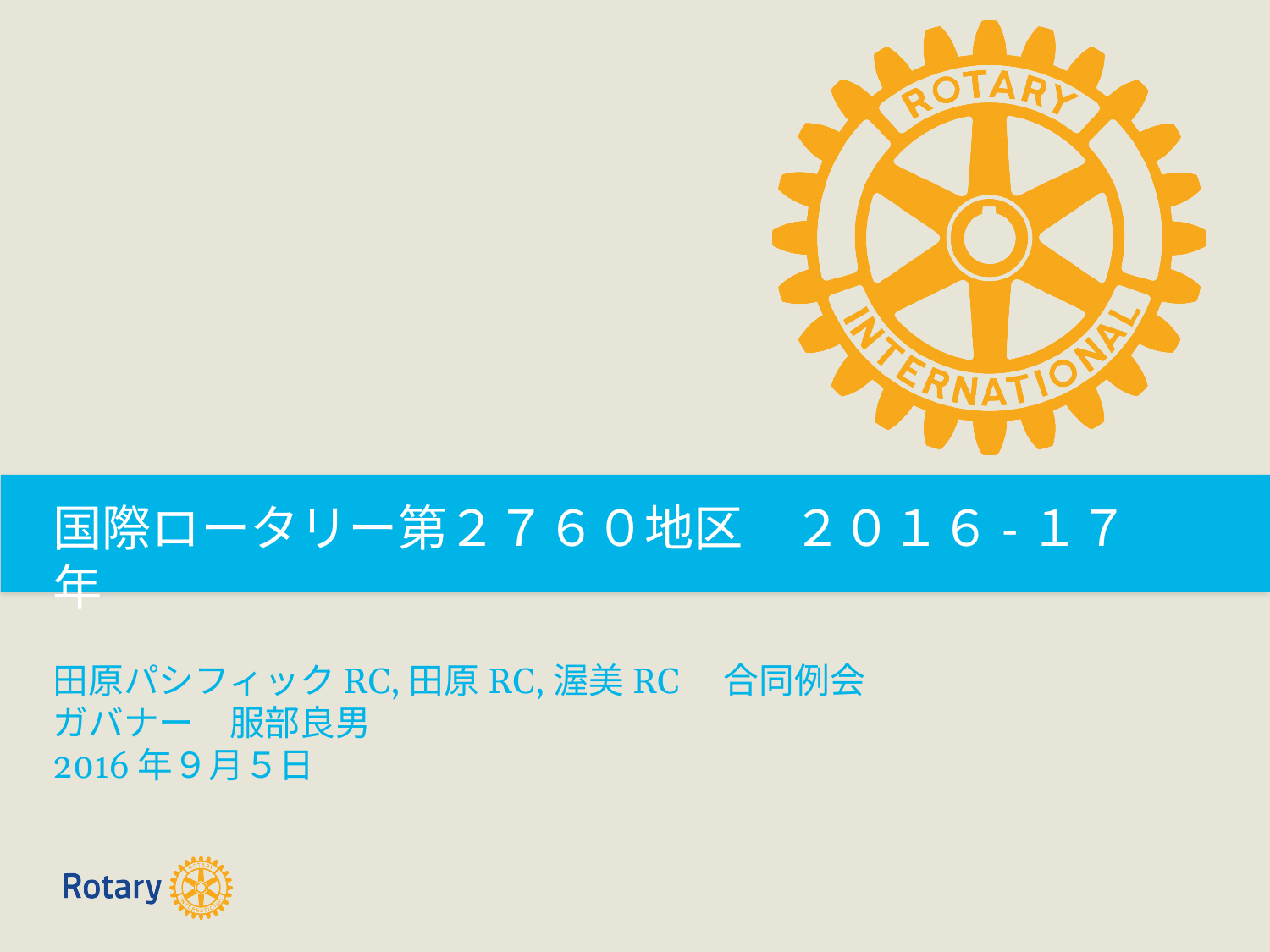

国際ロータリー第２７６０地区　２０１６-１７年
田原パシフィックRC,田原RC,渥美RC　合同例会
ガバナー　服部良男
2016年９月５日